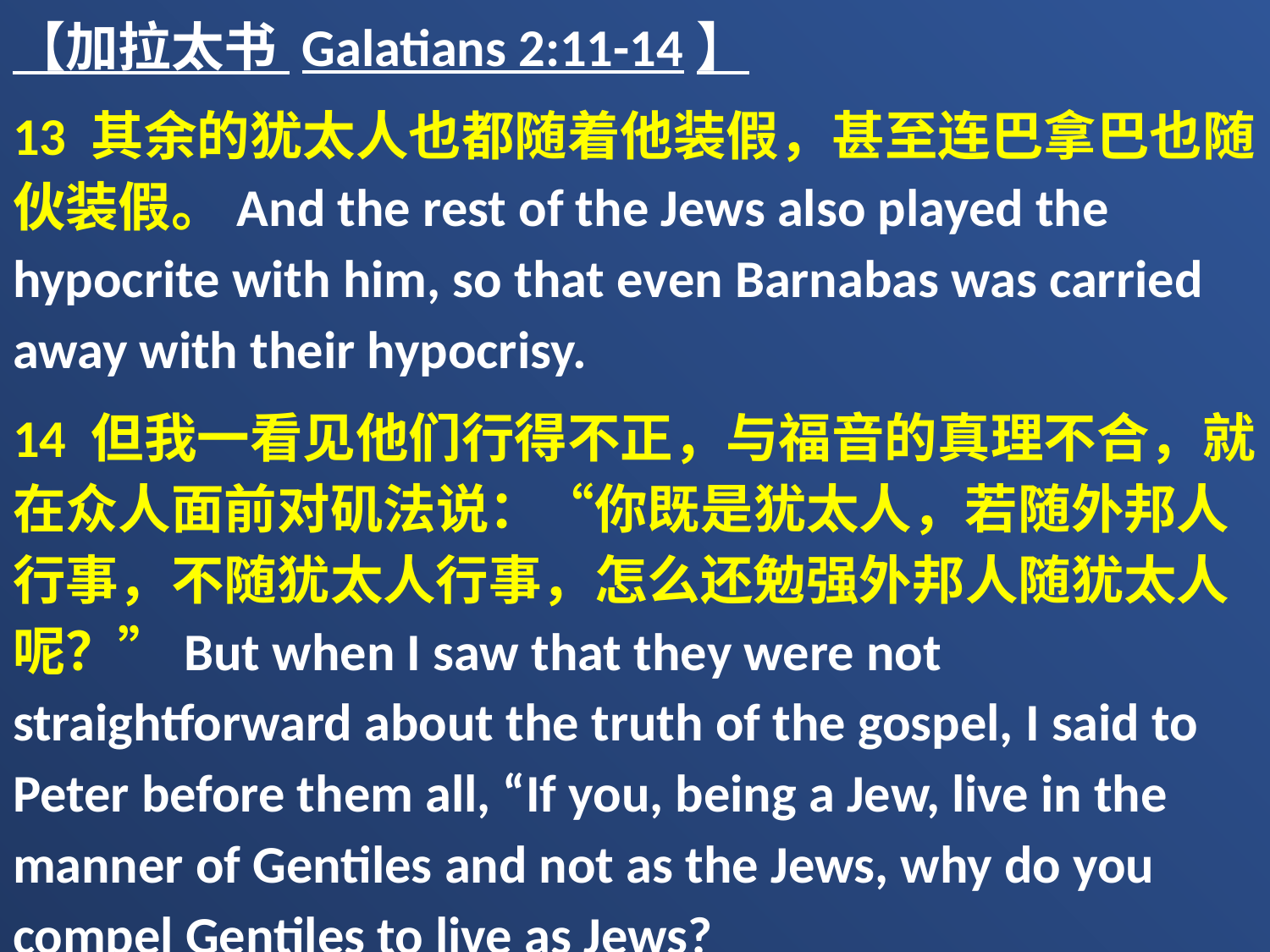

【加拉太书 Galatians 2:11-14】
13 其余的犹太人也都随着他装假，甚至连巴拿巴也随伙装假。And the rest of the Jews also played the hypocrite with him, so that even Barnabas was carried away with their hypocrisy.
14 但我一看见他们行得不正，与福音的真理不合，就在众人面前对矶法说：“你既是犹太人，若随外邦人行事，不随犹太人行事，怎么还勉强外邦人随犹太人呢？”But when I saw that they were not straightforward about the truth of the gospel, I said to Peter before them all, “If you, being a Jew, live in the manner of Gentiles and not as the Jews, why do you compel Gentiles to live as Jews?